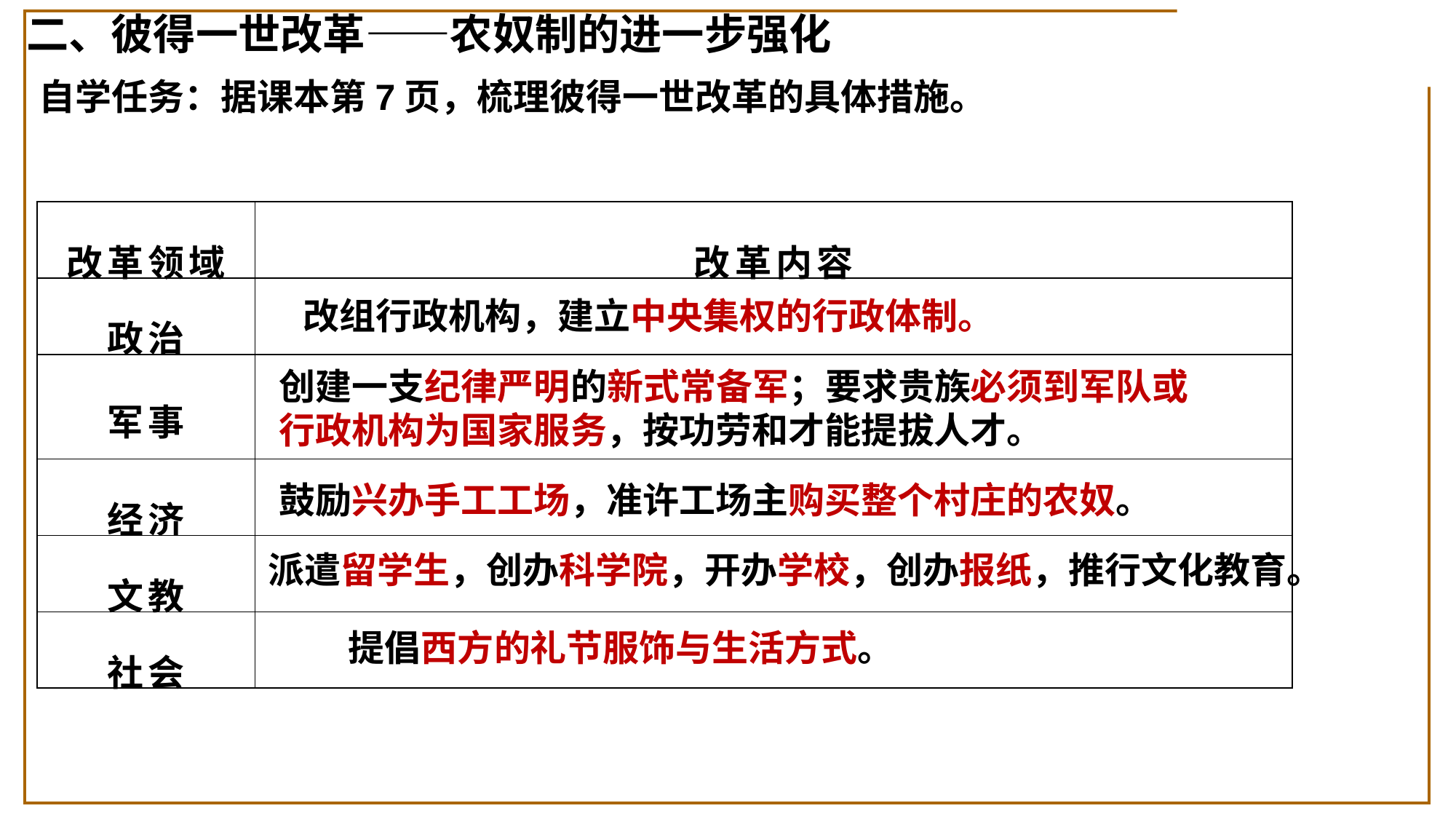

二、彼得一世改革——农奴制的进一步强化

自学任务：据课本第7页，梳理彼得一世改革的具体措施。
| 改革领域 | 改革内容 |
| --- | --- |
| 政治 |  |
| 军事 |  |
| 经济 |  |
| 文教 |  |
| 社会 |  |
改组行政机构，建立中央集权的行政体制。
创建一支纪律严明的新式常备军；要求贵族必须到军队或行政机构为国家服务，按功劳和才能提拔人才。
鼓励兴办手工工场，准许工场主购买整个村庄的农奴。
派遣留学生，创办科学院，开办学校，创办报纸，推行文化教育。
提倡西方的礼节服饰与生活方式。